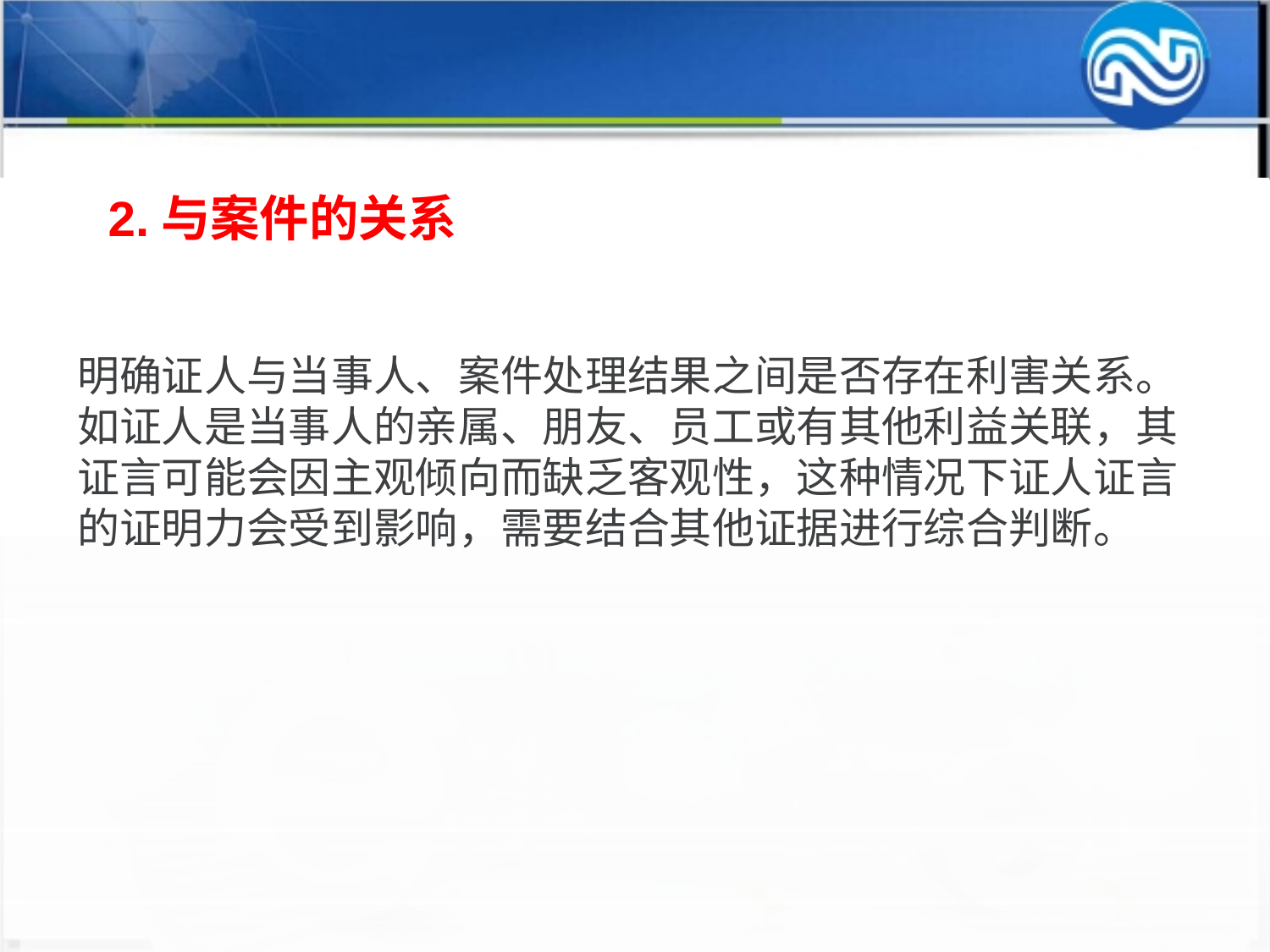

2.与案件的关系

明确证人与当事人、案件处理结果之间是否存在利害关系。如证人是当事人的亲属、朋友、员工或有其他利益关联，其证言可能会因主观倾向而缺乏客观性，这种情况下证人证言的证明力会受到影响，需要结合其他证据进行综合判断。